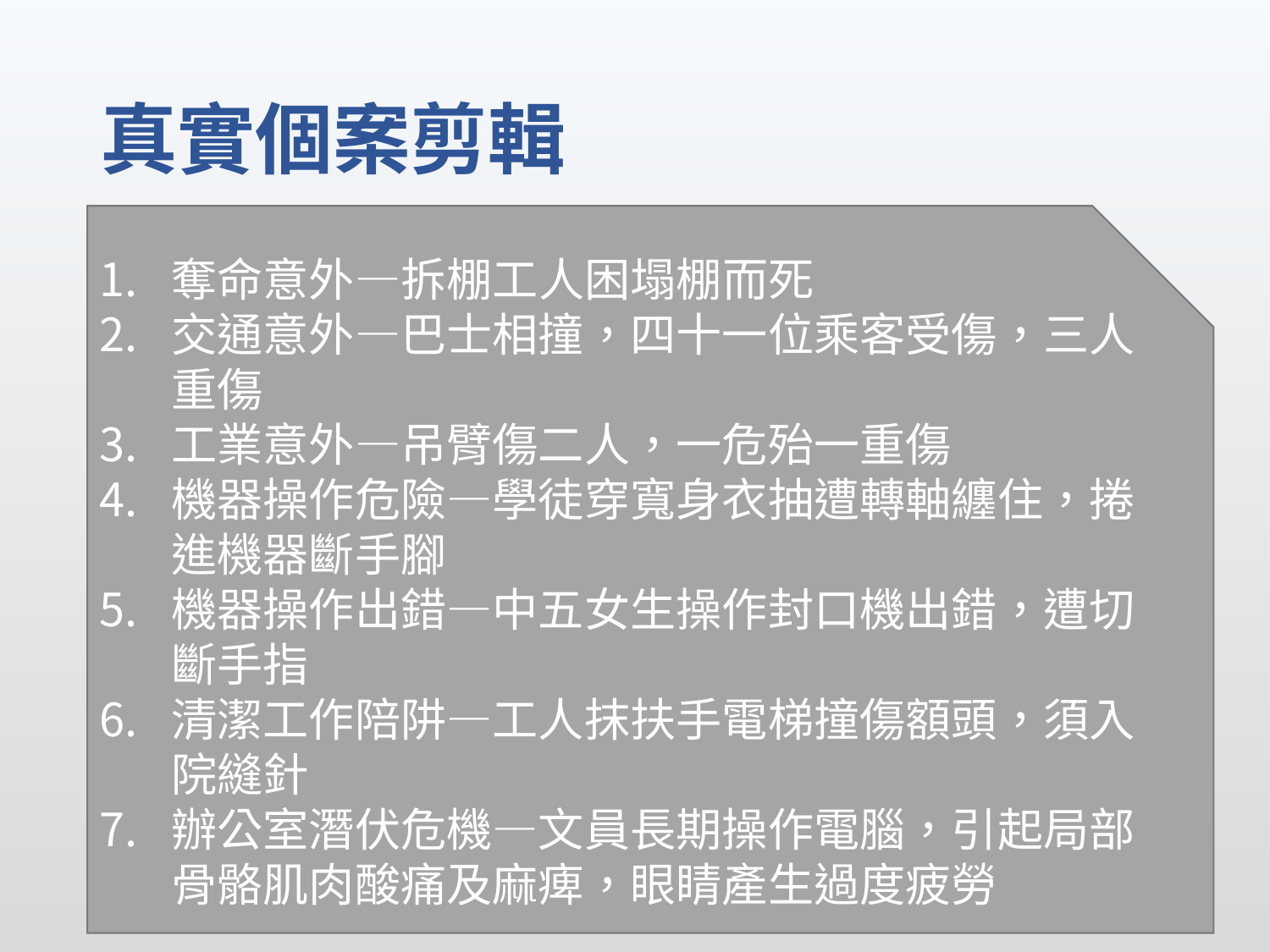

# 真實個案剪輯
奪命意外—拆棚工人困塌棚而死
交通意外—巴士相撞，四十一位乘客受傷，三人重傷
工業意外—吊臂傷二人，一危殆一重傷
機器操作危險—學徒穿寬身衣抽遭轉軸纏住，捲進機器斷手腳
機器操作出錯—中五女生操作封口機出錯，遭切斷手指
清潔工作陪阱—工人抹扶手電梯撞傷額頭，須入院縫針
辦公室潛伏危機—文員長期操作電腦，引起局部骨骼肌肉酸痛及麻痺，眼睛產生過度疲勞

4